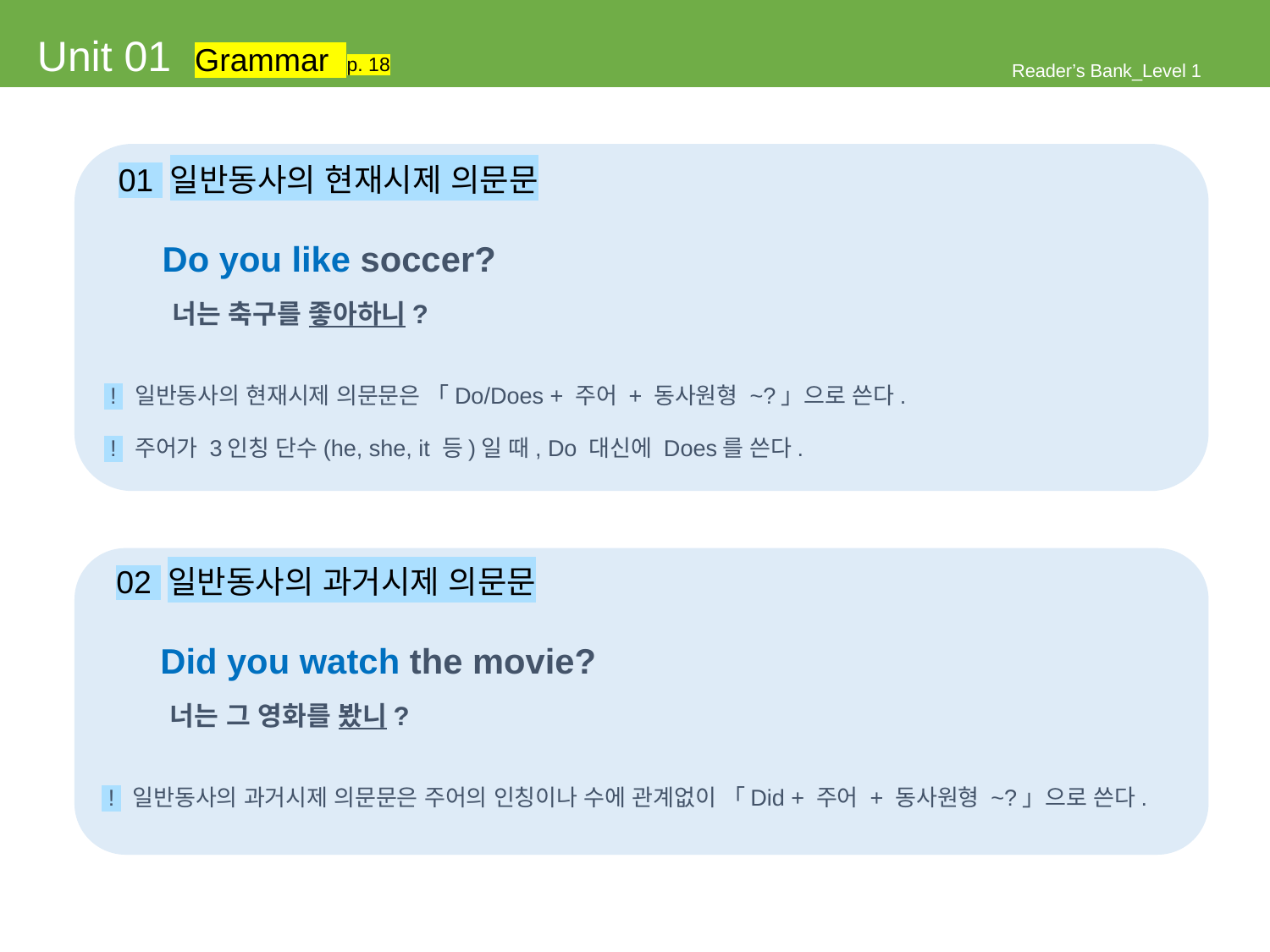

# Unit 01  Grammar  p. 18
Reader’s Bank_Level 1

  01 일반동사의 현재시제 의문문

      Do you like soccer?
      너는 축구를 좋아하니?

 !  일반동사의 현재시제 의문문은 「Do/Does + 주어 + 동사원형 ~?」으로 쓴다.
 !  주어가 3인칭 단수(he, she, it 등)일 때, Do 대신에 Does를 쓴다.

  02 일반동사의 과거시제 의문문

      Did you watch the movie?
      너는 그 영화를 봤니?

 !  일반동사의 과거시제 의문문은 주어의 인칭이나 수에 관계없이 「Did + 주어 + 동사원형 ~?」으로 쓴다.